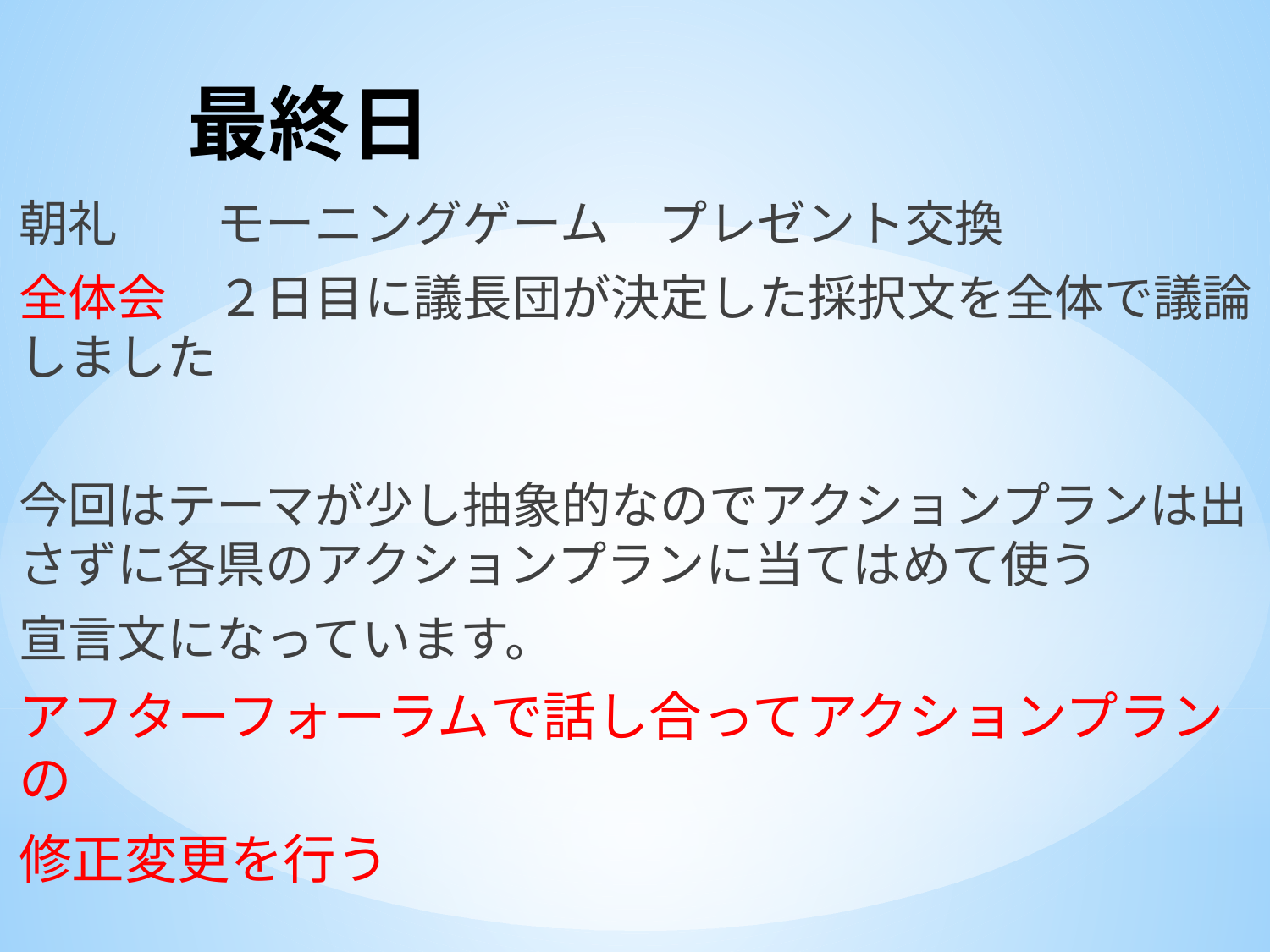

# 最終日
朝礼　　モーニングゲーム　プレゼント交換
全体会　２日目に議長団が決定した採択文を全体で議論しました

今回はテーマが少し抽象的なのでアクションプランは出さずに各県のアクションプランに当てはめて使う
宣言文になっています。
アフターフォーラムで話し合ってアクションプランの
修正変更を行う